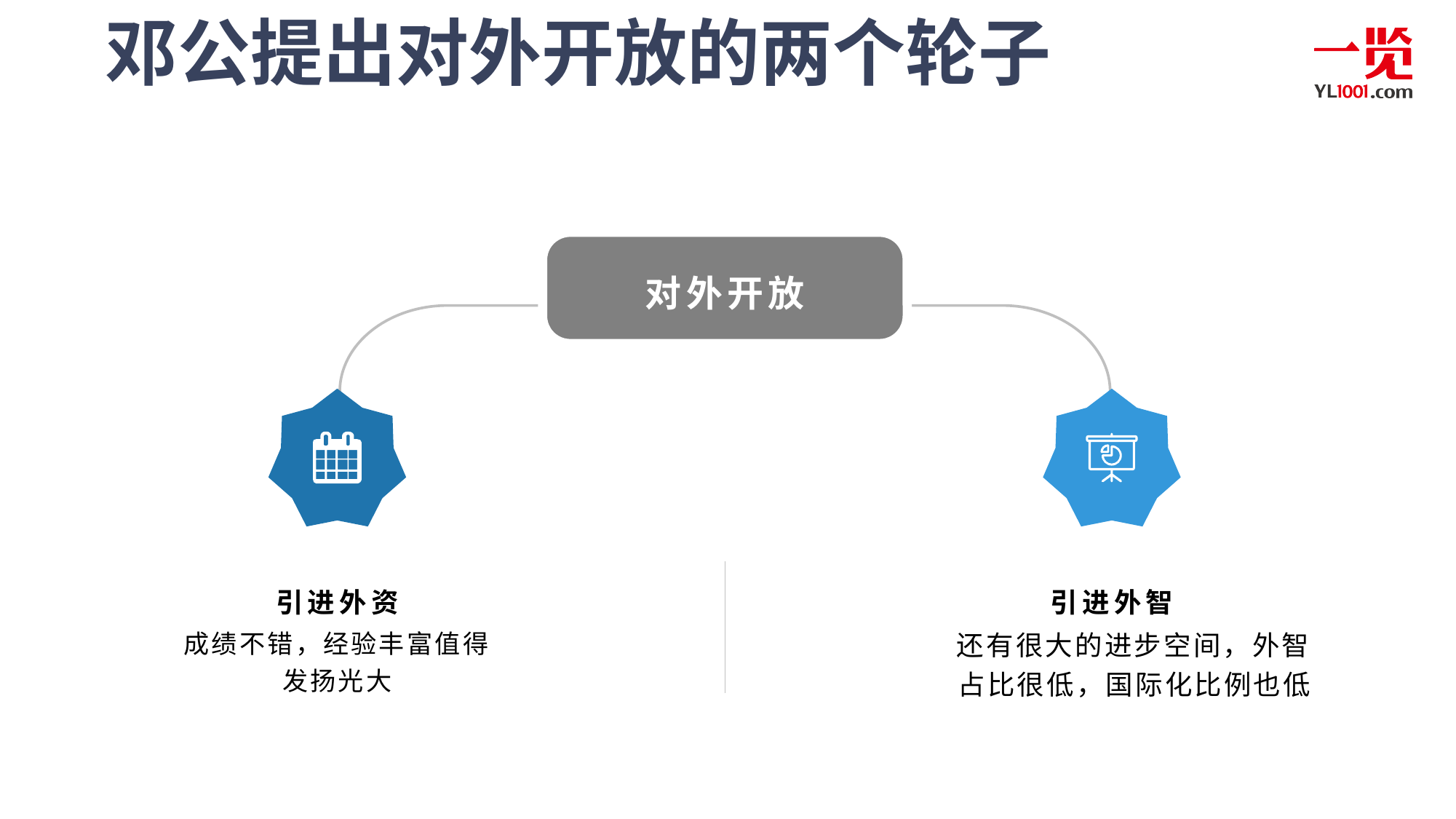

# 邓公提出对外开放的两个轮子

对外开放

引进外资
引进外智
成绩不错，经验丰富值得发扬光大
还有很大的进步空间，外智占比很低，国际化比例也低